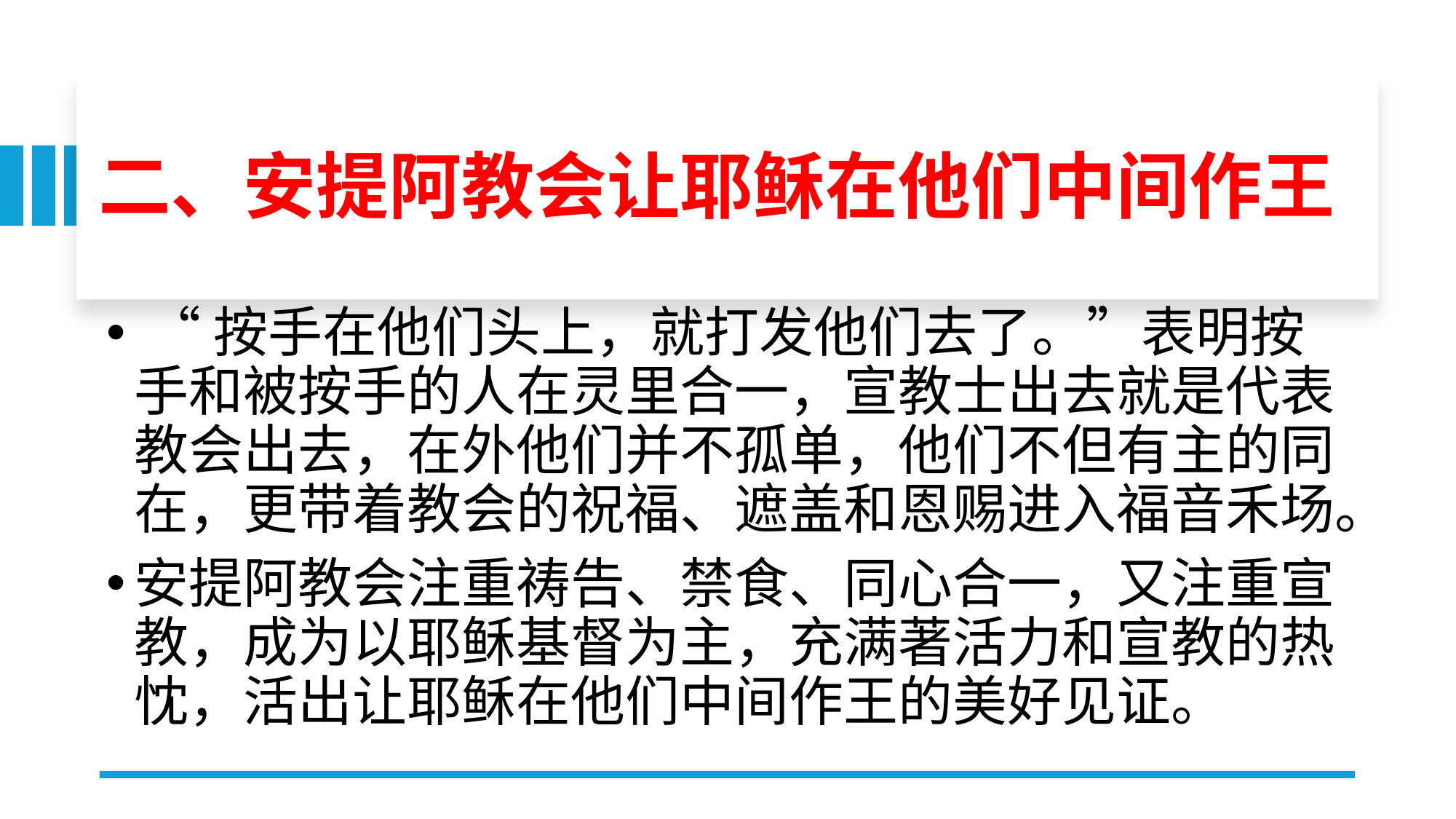

# 二、安提阿教会让耶稣在他们中间作王

 “按手在他们头上，就打发他们去了。”表明按手和被按手的人在灵里合一，宣教士出去就是代表教会出去，在外他们并不孤单，他们不但有主的同在，更带着教会的祝福、遮盖和恩赐进入福音禾场。
安提阿教会注重祷告、禁食、同心合一，又注重宣教，成为以耶稣基督为主，充满著活力和宣教的热忱，活出让耶稣在他们中间作王的美好见证。